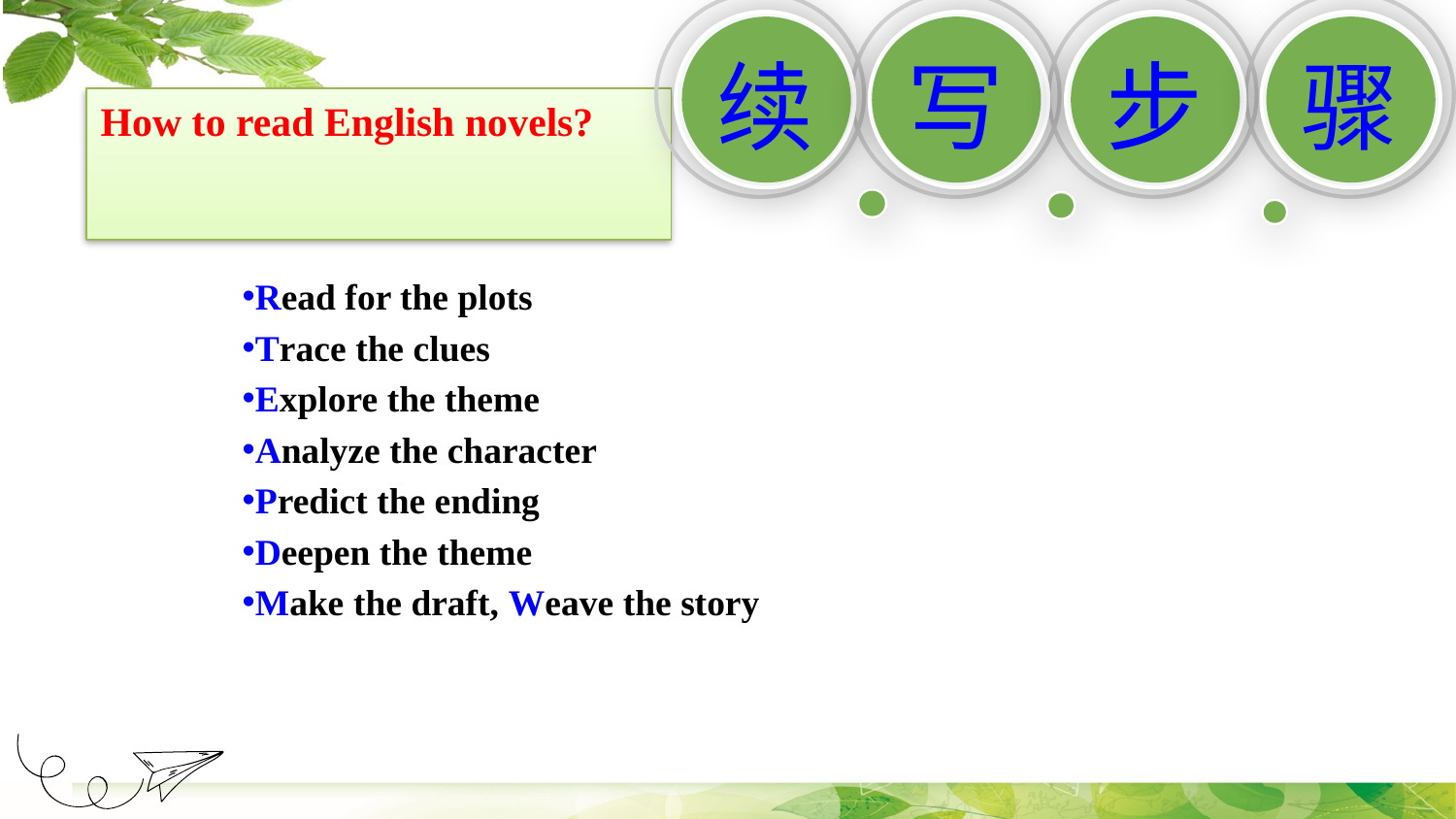

续

写

步

骤
# How to read English novels?

Read for the plots
Trace the clues
Explore the theme
Analyze the character
Predict the ending
Deepen the theme
Make the draft, Weave the story